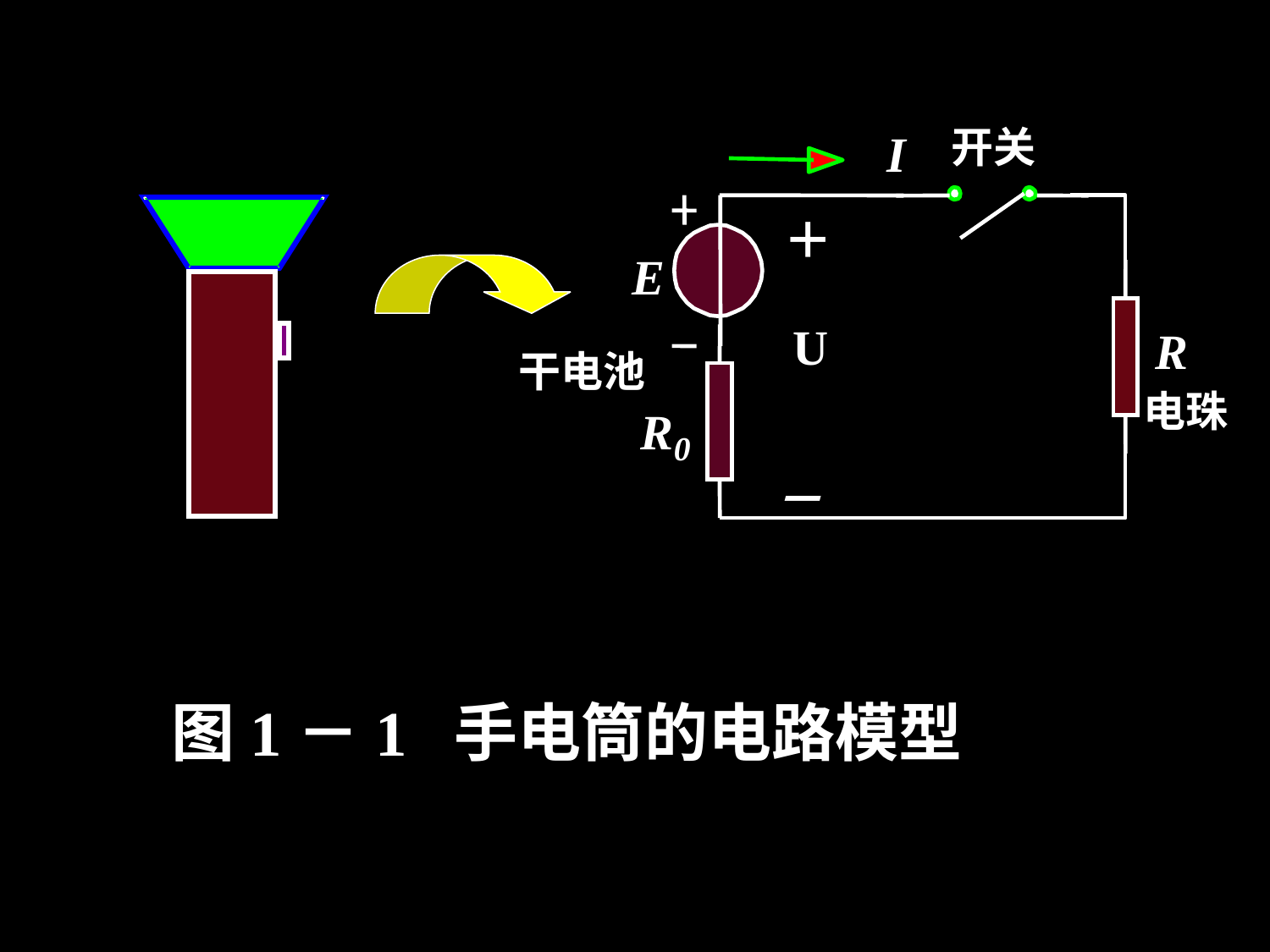

开关
I

＋

E

U
R

干电池

电珠

R

0

－

图1－1  手电筒的电路模型